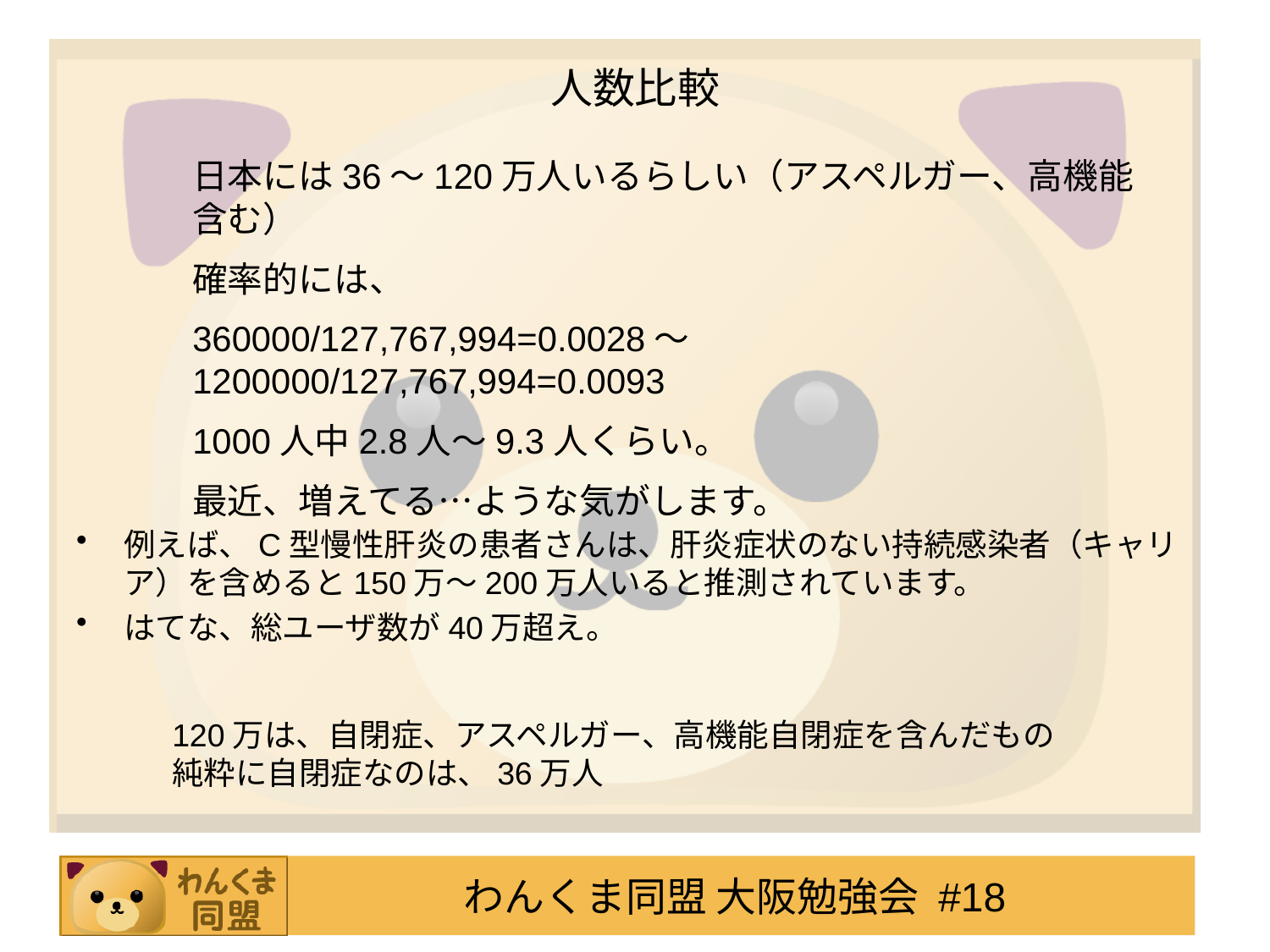

# 人数比較
日本には36～120万人いるらしい（アスペルガー、高機能含む）
確率的には、
360000/127,767,994=0.0028～1200000/127,767,994=0.0093
1000人中2.8人～9.3人くらい。
最近、増えてる…ような気がします。
例えば、C型慢性肝炎の患者さんは、肝炎症状のない持続感染者（キャリア）を含めると150万～200万人いると推測されています。
はてな、総ユーザ数が40万超え。
120万は、自閉症、アスペルガー、高機能自閉症を含んだもの
純粋に自閉症なのは、36万人